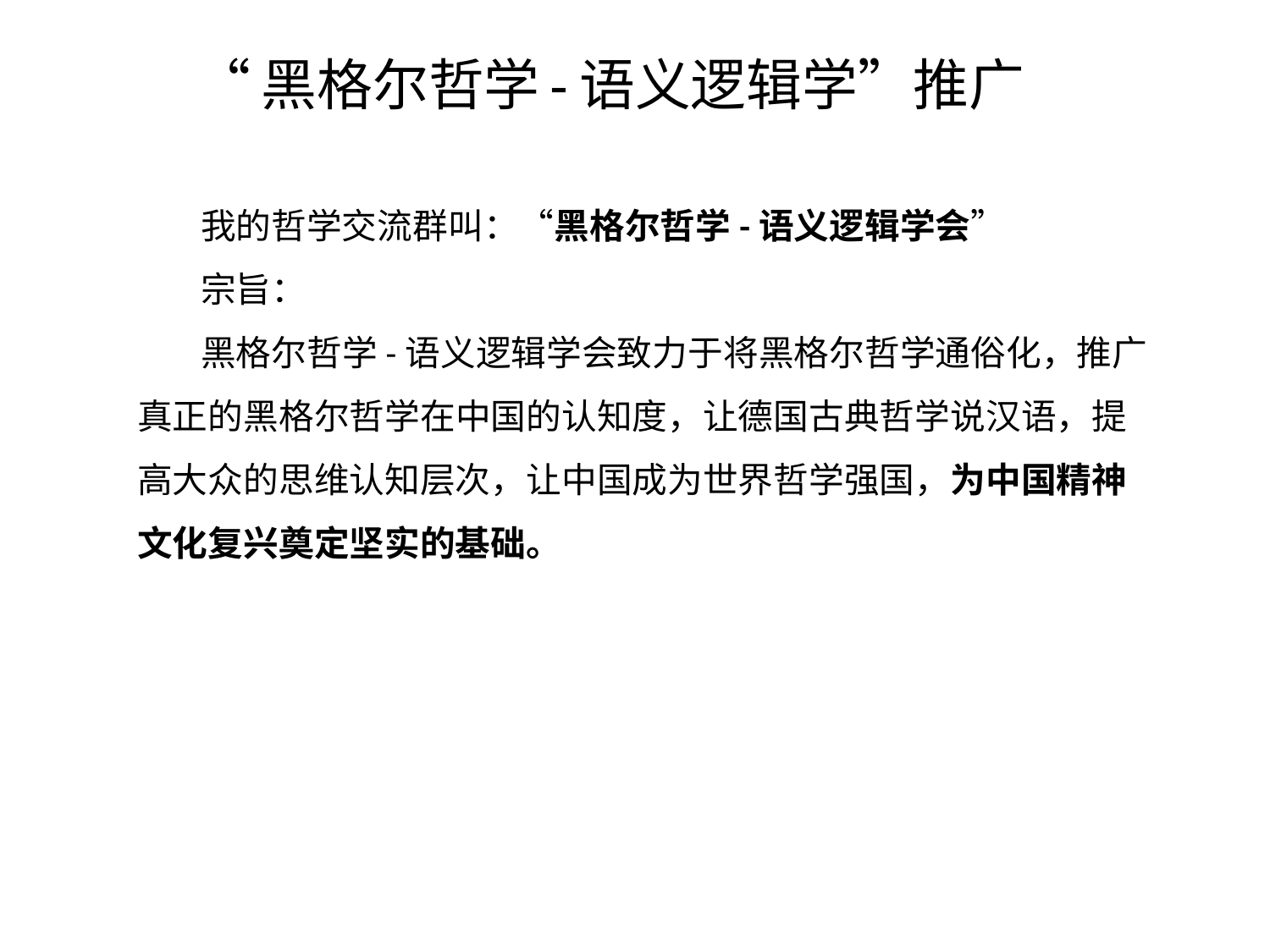

“黑格尔哲学-语义逻辑学”推广
       我的哲学交流群叫：“黑格尔哲学-语义逻辑学会”
       宗旨：
       黑格尔哲学-语义逻辑学会致力于将黑格尔哲学通俗化，推广真正的黑格尔哲学在中国的认知度，让德国古典哲学说汉语，提高大众的思维认知层次，让中国成为世界哲学强国，为中国精神文化复兴奠定坚实的基础。